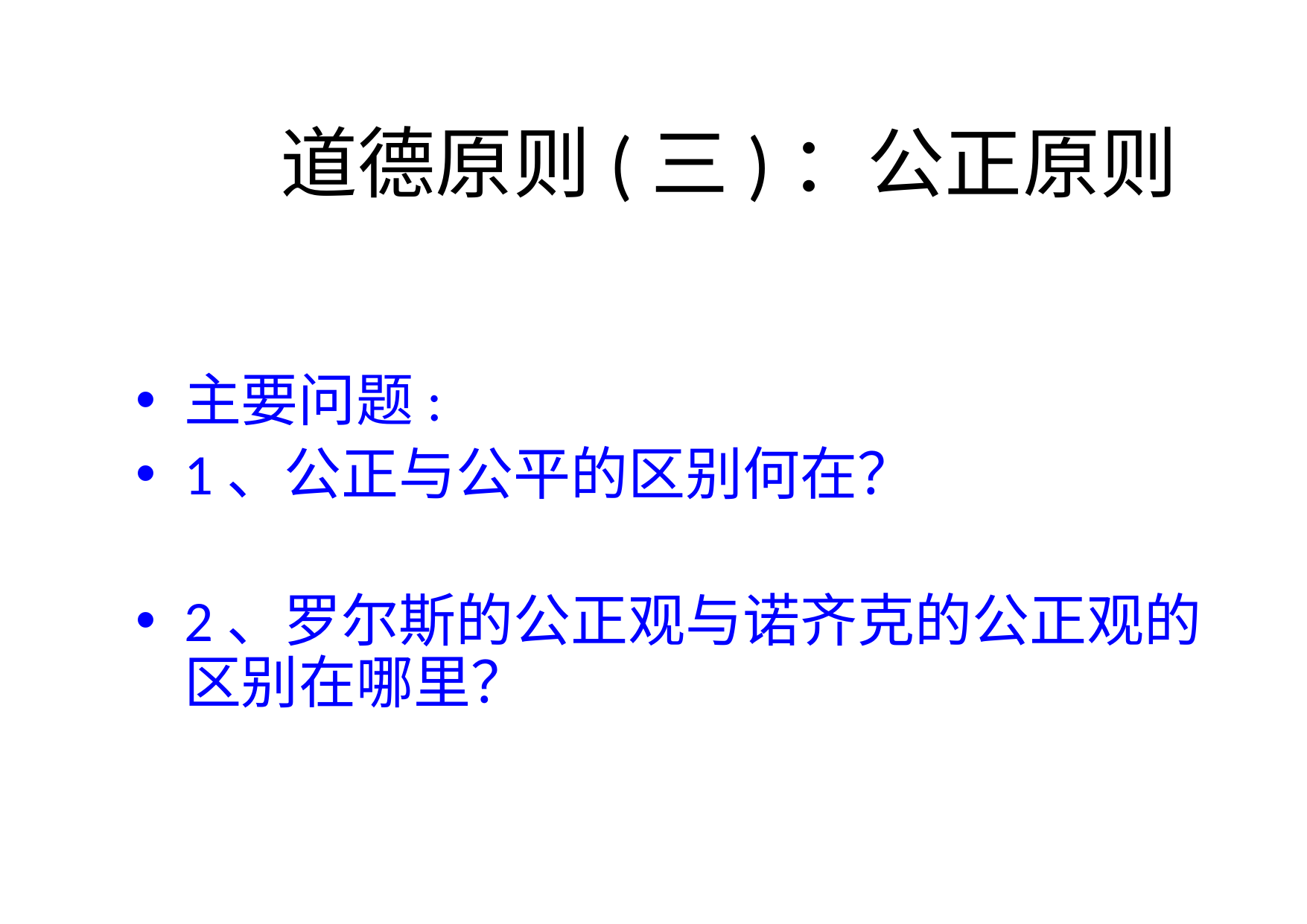

道德原则(三)：公正原则

主要问题:
1、公正与公平的区别何在？

2、罗尔斯的公正观与诺齐克的公正观的区别在哪里？